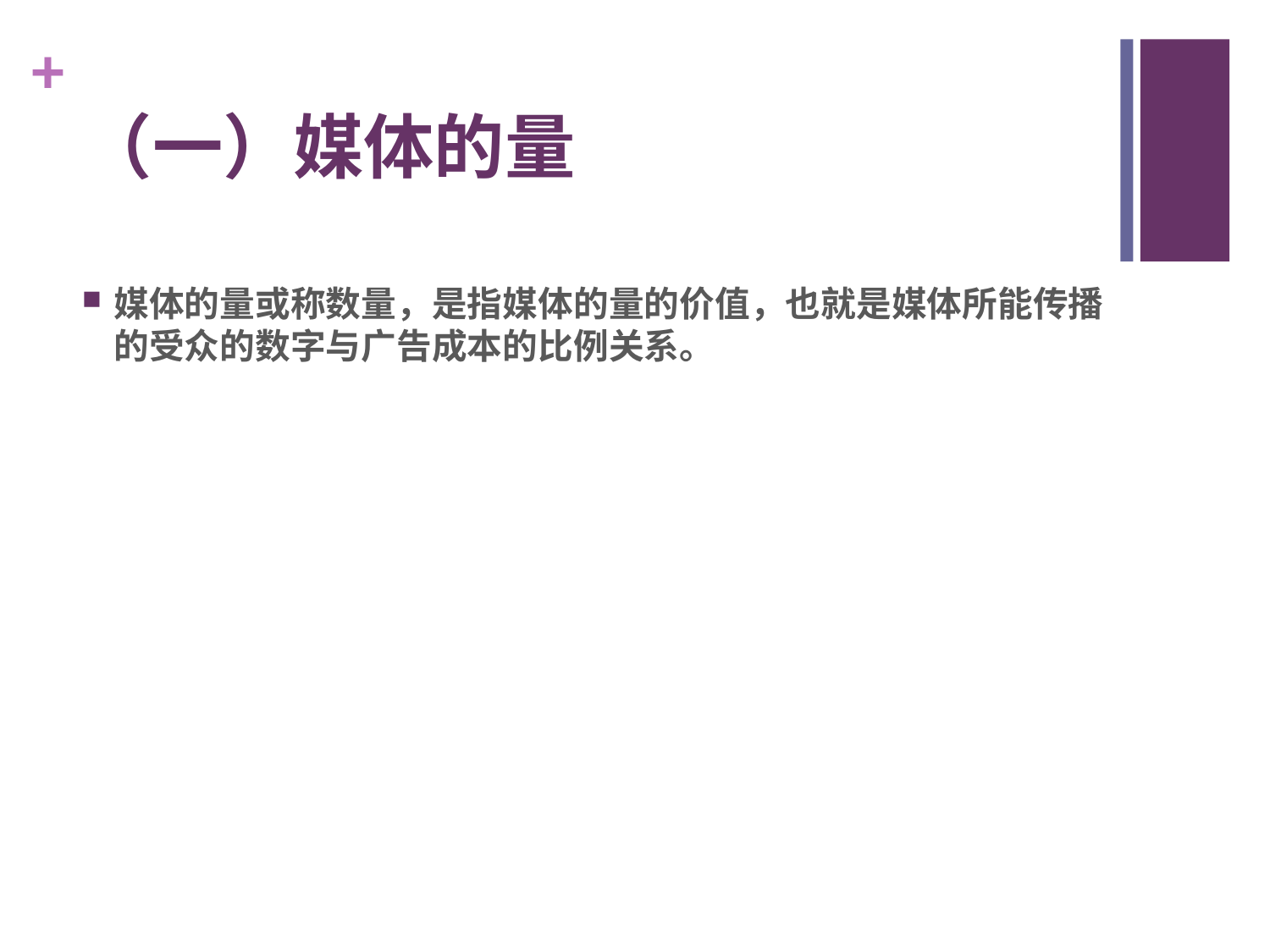

# （一）媒体的量
媒体的量或称数量，是指媒体的量的价值，也就是媒体所能传播的受众的数字与广告成本的比例关系。